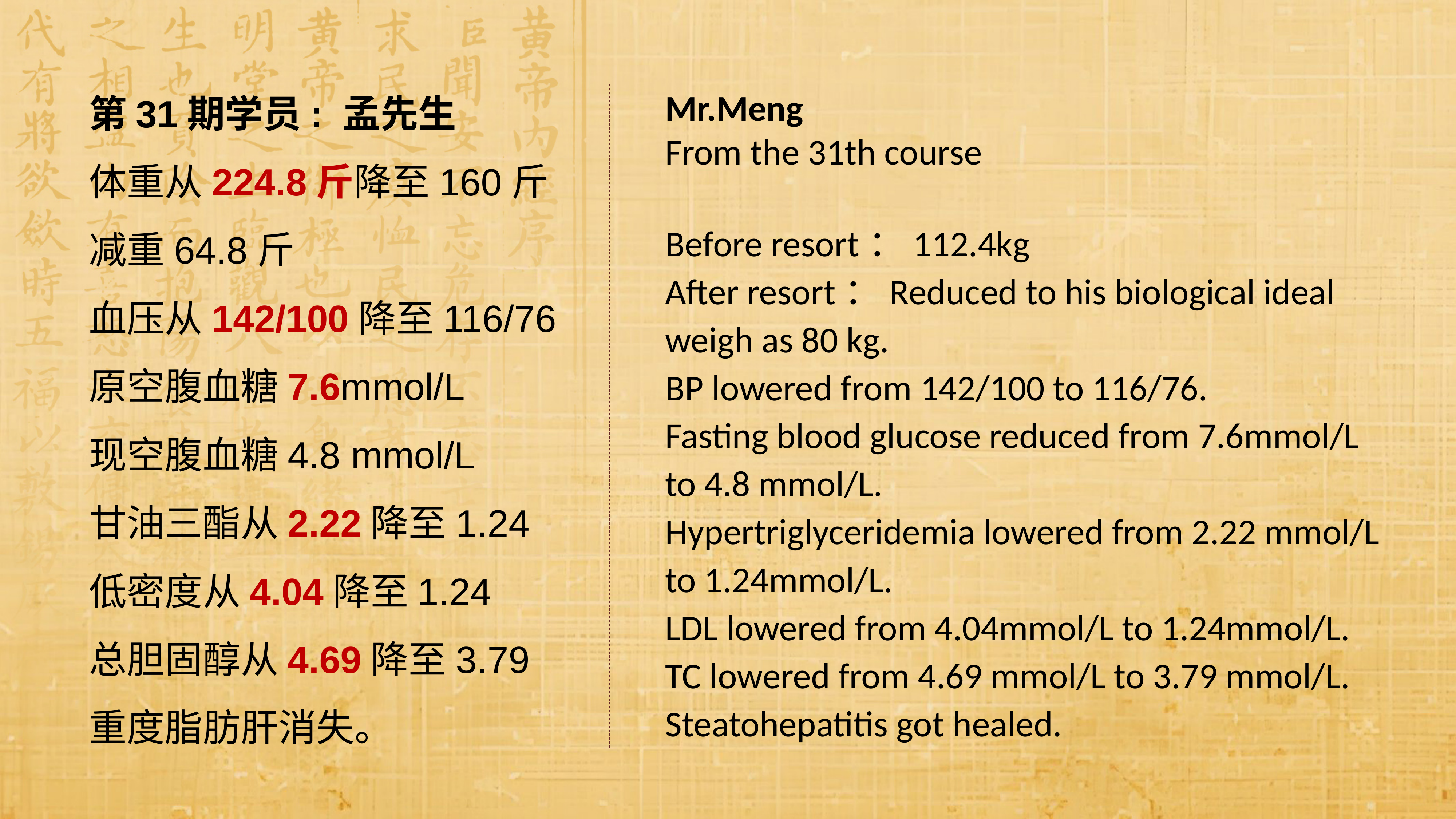

Mr.Meng
From the 31th course

Before resort：112.4kg
After resort：Reduced to his biological ideal weigh as 80 kg.
BP lowered from 142/100 to 116/76.
Fasting blood glucose reduced from 7.6mmol/L
to 4.8 mmol/L.
Hypertriglyceridemia lowered from 2.22 mmol/L to 1.24mmol/L.
LDL lowered from 4.04mmol/L to 1.24mmol/L.
TC lowered from 4.69 mmol/L to 3.79 mmol/L.
Steatohepatitis got healed.
第31期学员: 孟先生
体重从224.8斤降至160斤
减重64.8斤
血压从142/100降至116/76
原空腹血糖7.6mmol/L
现空腹血糖4.8 mmol/L
甘油三酯从2.22降至1.24
低密度从4.04降至1.24
总胆固醇从4.69降至3.79
重度脂肪肝消失。